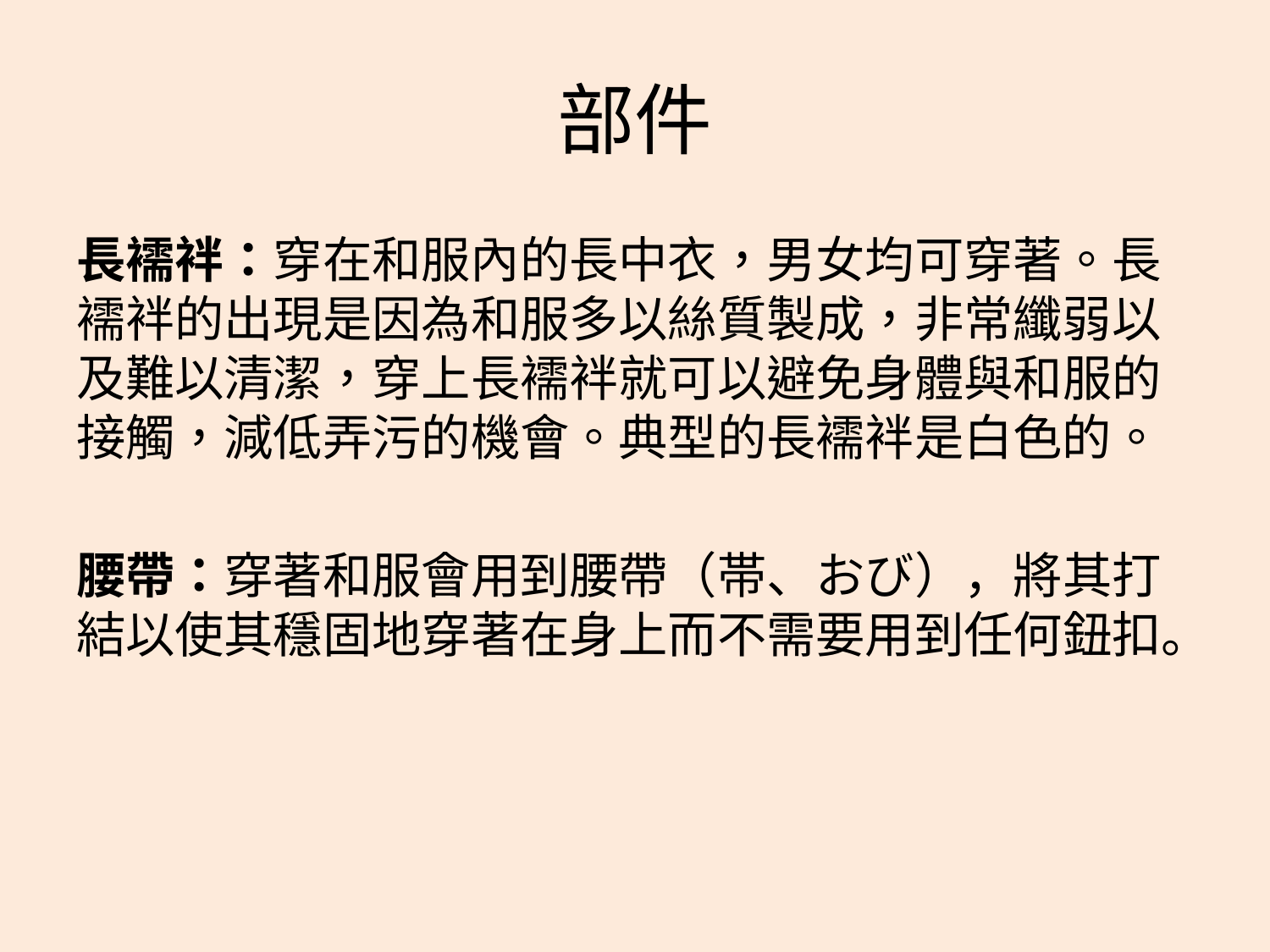

# 部件
長襦袢：穿在和服內的長中衣，男女均可穿著。長襦袢的出現是因為和服多以絲質製成，非常纖弱以及難以清潔，穿上長襦袢就可以避免身體與和服的接觸，減低弄污的機會。典型的長襦袢是白色的。

腰帶：穿著和服會用到腰帶（帯、おび），將其打結以使其穩固地穿著在身上而不需要用到任何鈕扣。